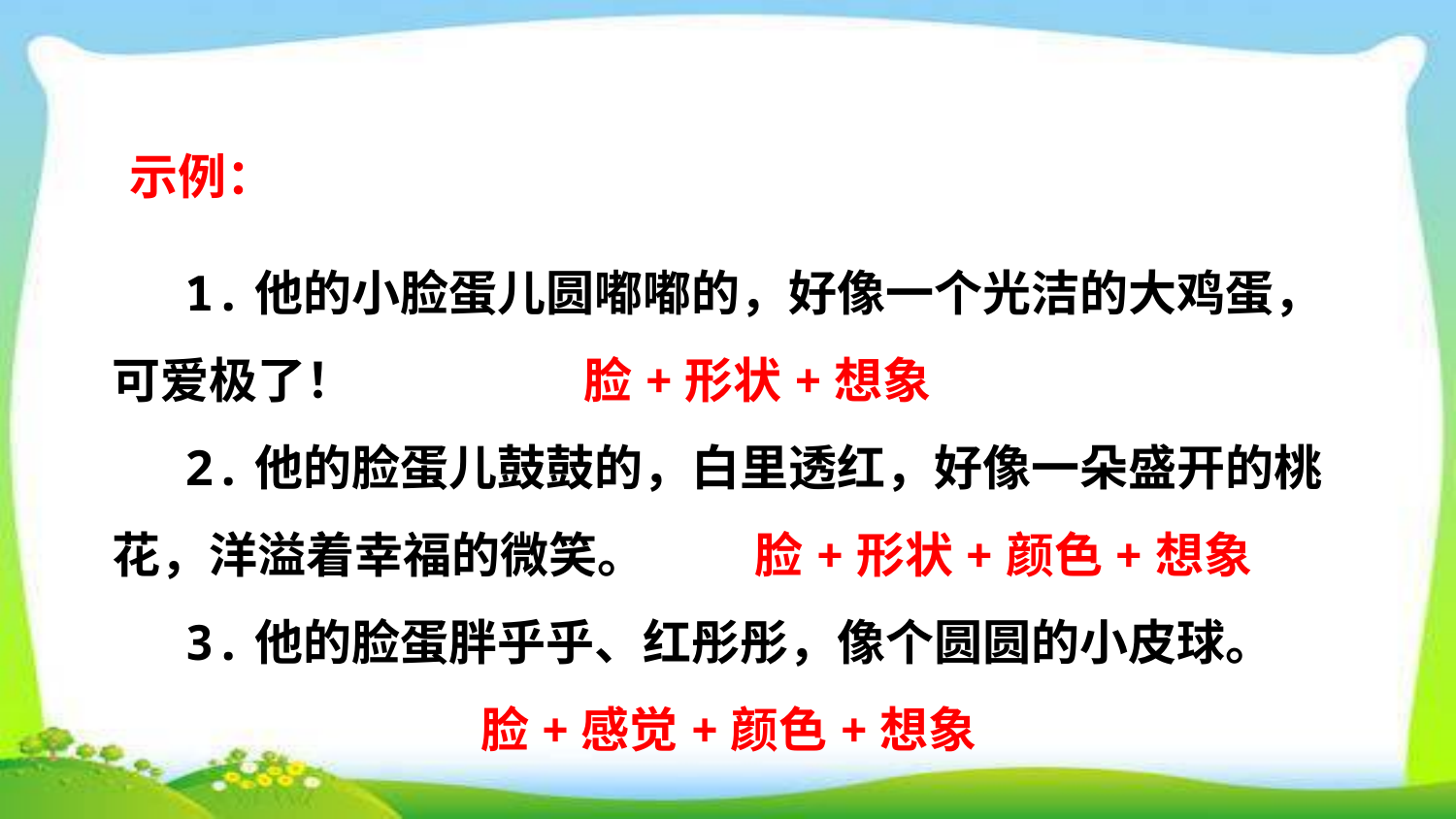

示例：
1.他的小脸蛋儿圆嘟嘟的，好像一个光洁的大鸡蛋，可爱极了！                     脸+形状+想象
2.他的脸蛋儿鼓鼓的，白里透红，好像一朵盛开的桃花，洋溢着幸福的微笑。          脸+形状+颜色+想象
3.他的脸蛋胖乎乎、红彤彤，像个圆圆的小皮球。
                          脸+感觉+颜色+想象